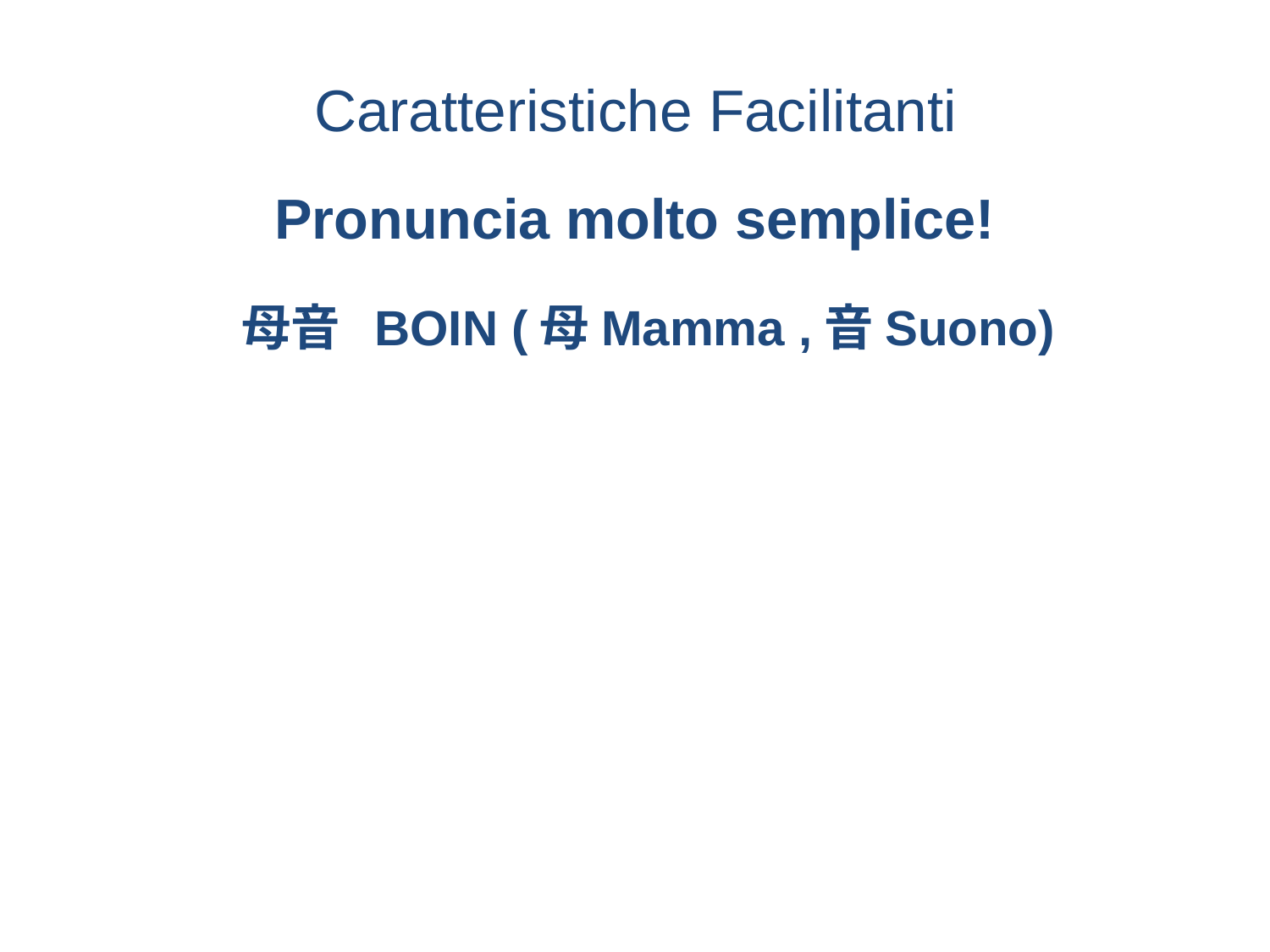

Caratteristiche Facilitanti
Pronuncia molto semplice!
母音  BOIN (母Mamma ,音Suono)